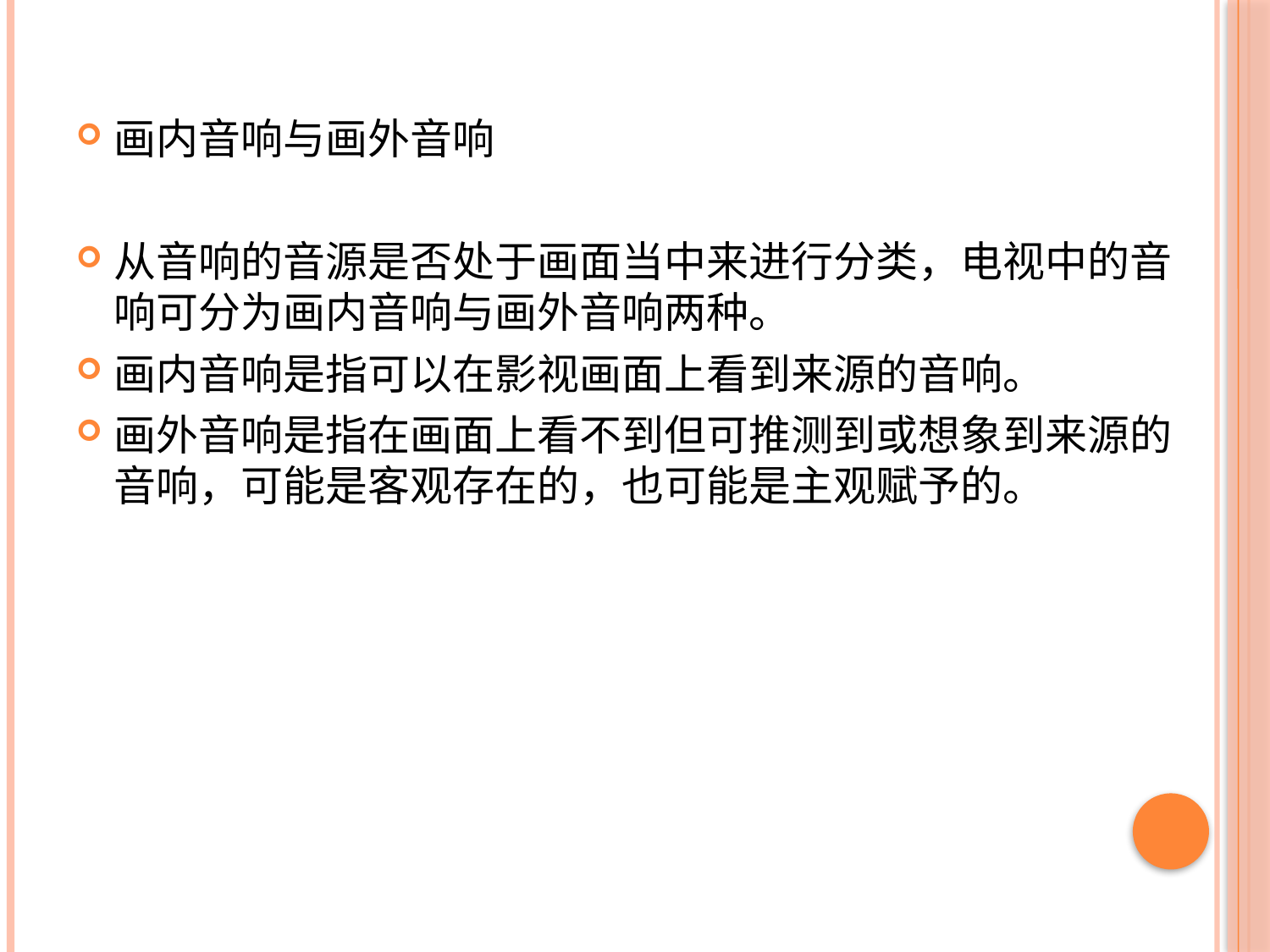

#
画内音响与画外音响

从音响的音源是否处于画面当中来进行分类，电视中的音响可分为画内音响与画外音响两种。
画内音响是指可以在影视画面上看到来源的音响。
画外音响是指在画面上看不到但可推测到或想象到来源的音响，可能是客观存在的，也可能是主观赋予的。